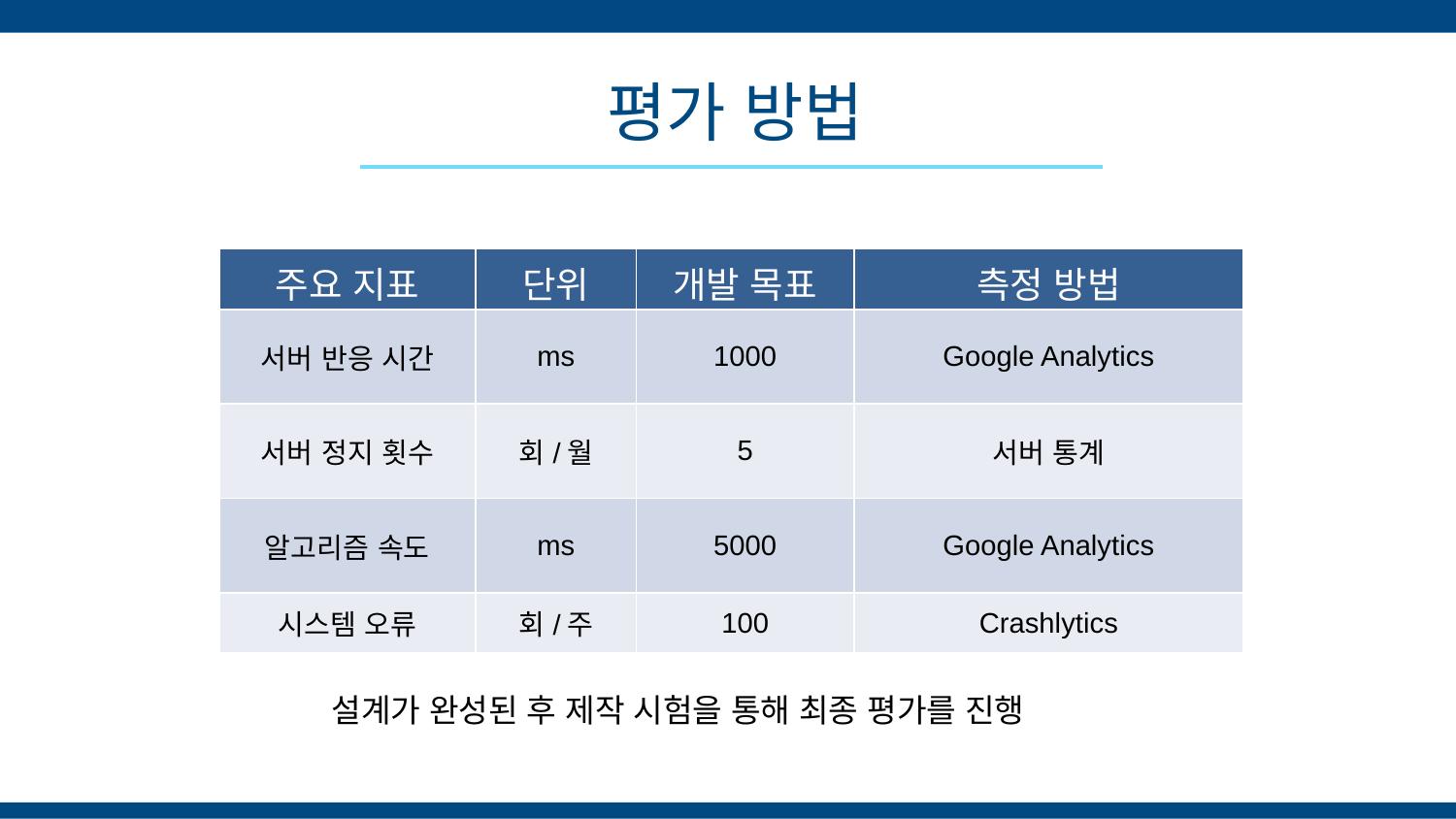

평가 방법
| 주요 지표 | 단위 | 개발 목표 | 측정 방법 |
| --- | --- | --- | --- |
| 서버 반응 시간 | ms | 1000 | Google Analytics |
| 서버 정지 횟수 | 회/월 | 5 | 서버 통계 |
| 알고리즘 속도 | ms | 5000 | Google Analytics |
| 시스템 오류 | 회/주 | 100 | Crashlytics |
설계가 완성된 후 제작 시험을 통해 최종 평가를 진행